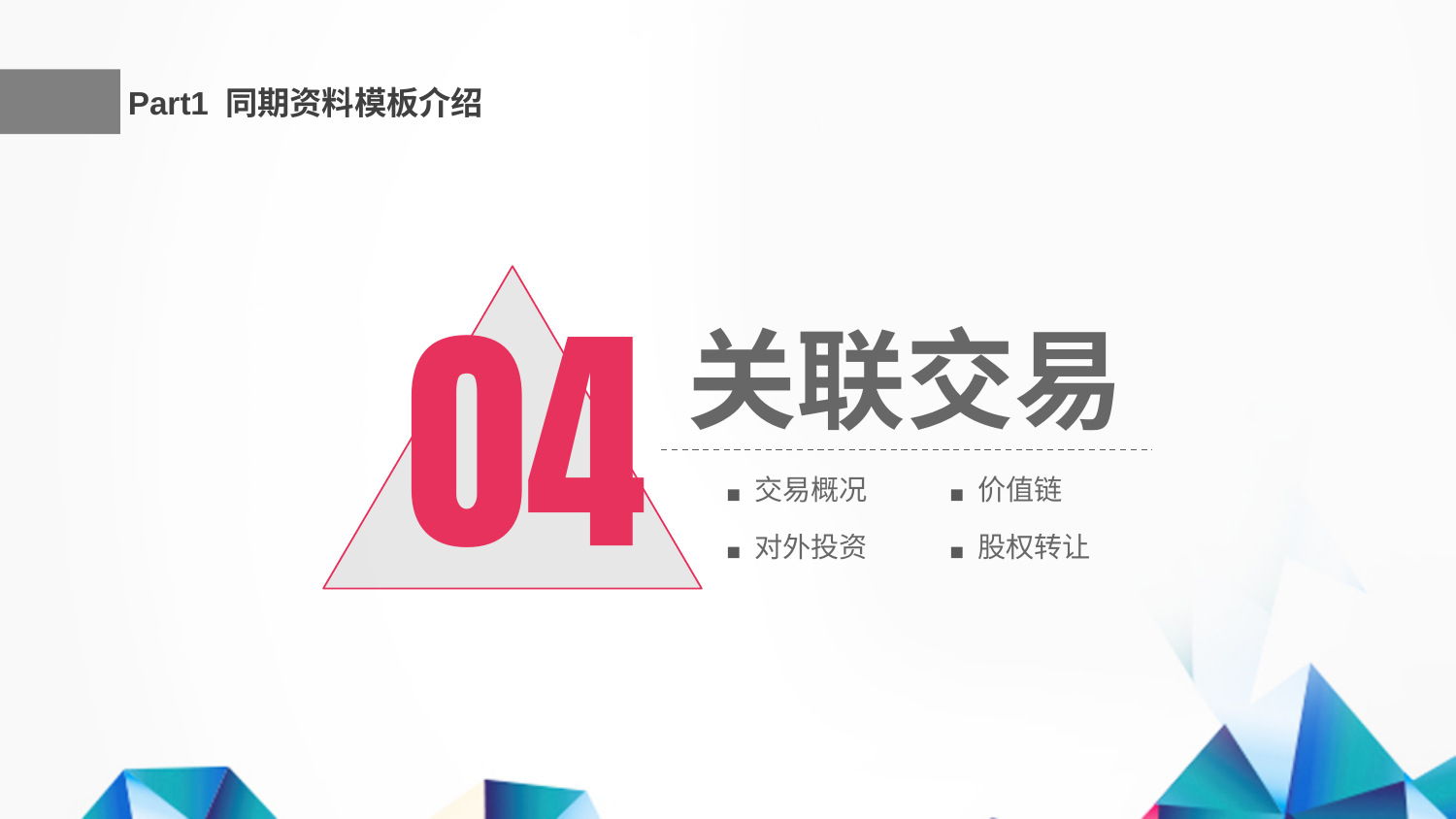

Part1 同期资料模板介绍

04
关联交易
交易概况

价值链

对外投资

股权转让